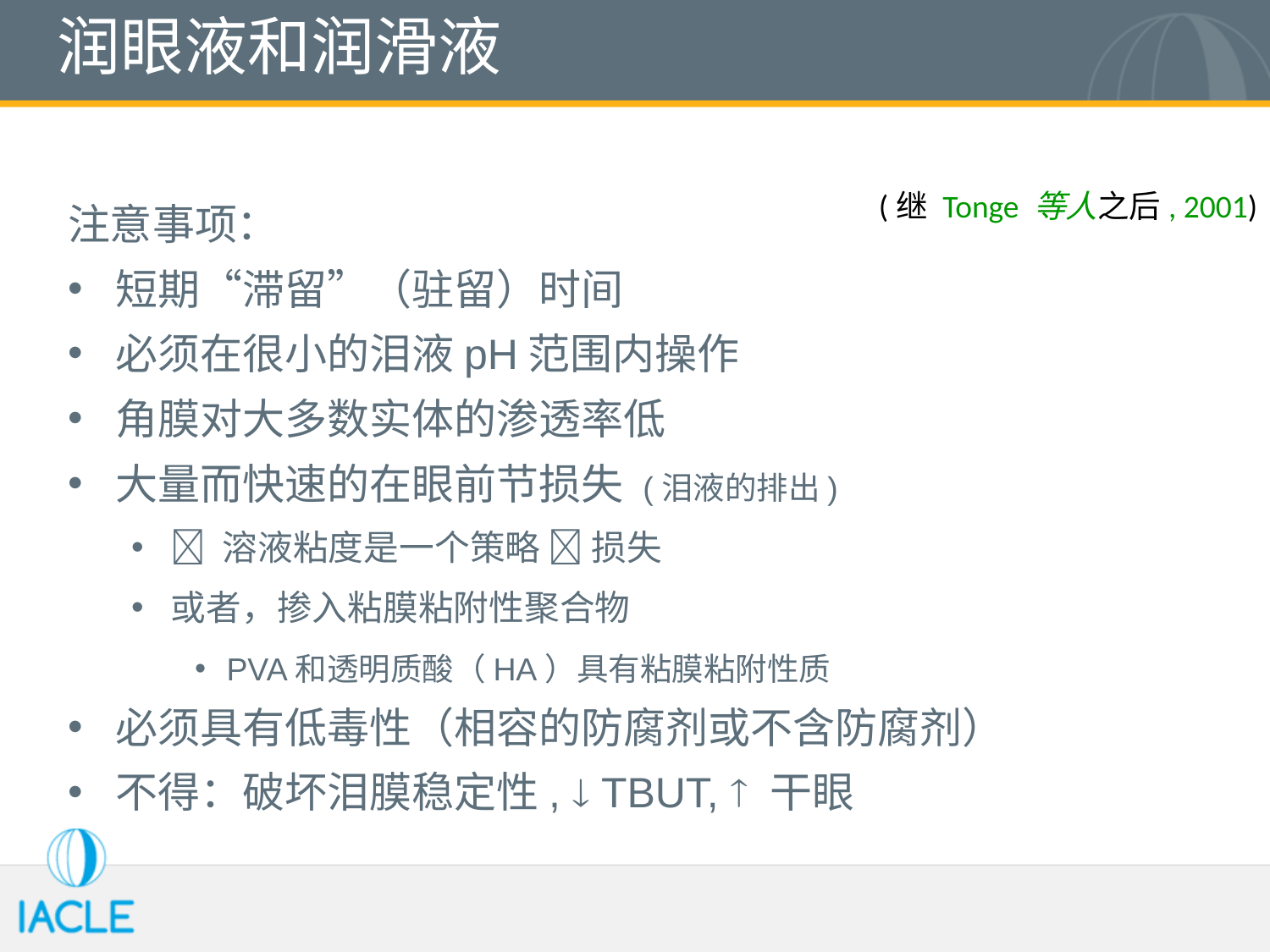

润眼液和润滑液
(继 Tonge 等人之后, 2001)
注意事项：
短期“滞留”（驻留）时间
必须在很小的泪液pH范围内操作
角膜对大多数实体的渗透率低
大量而快速的在眼前节损失 (泪液的排出)
↑ 溶液粘度是一个策略 ↓ 损失
或者，掺入粘膜粘附性聚合物
PVA和透明质酸（HA）具有粘膜粘附性质
必须具有低毒性（相容的防腐剂或不含防腐剂）
不得：破坏泪膜稳定性, ↓ TBUT, ↑ 干眼